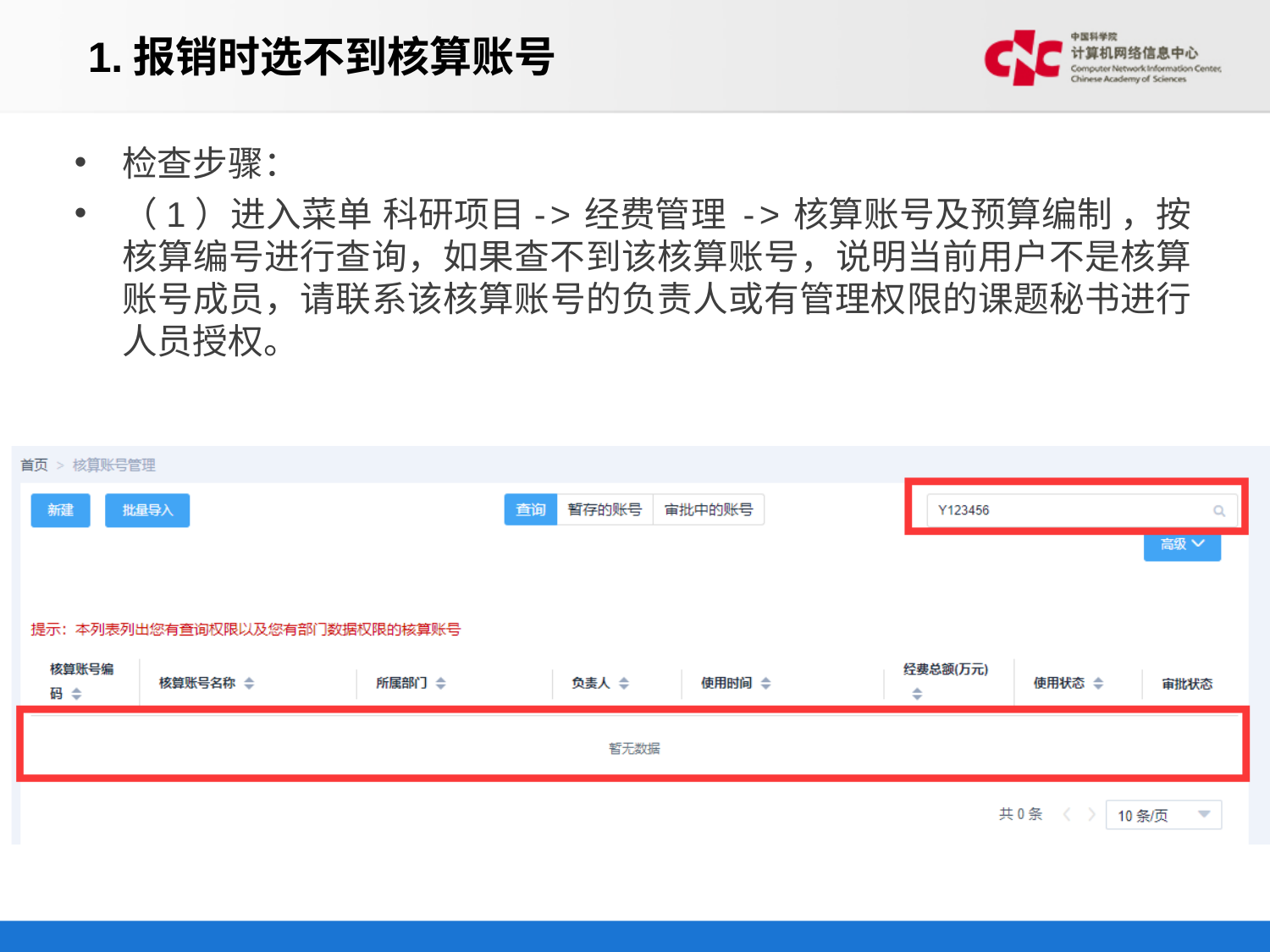

# 1.报销时选不到核算账号
检查步骤：
（1）进入菜单 科研项目->经费管理 ->核算账号及预算编制 ，按核算编号进行查询，如果查不到该核算账号，说明当前用户不是核算账号成员，请联系该核算账号的负责人或有管理权限的课题秘书进行人员授权。